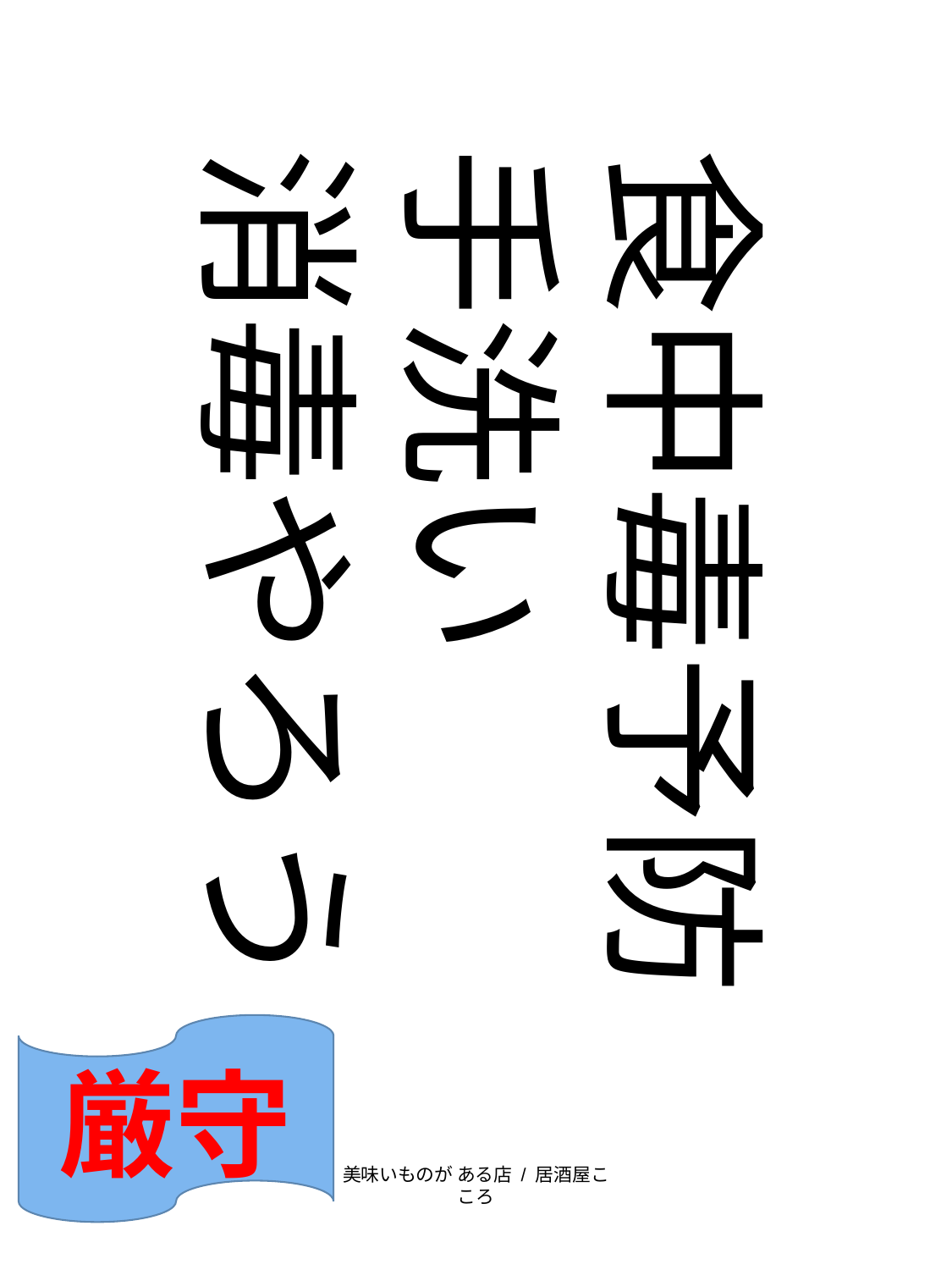

食中毒予防
手洗い
消毒やろう

厳守
美味いものが ある店 / 居酒屋こころ